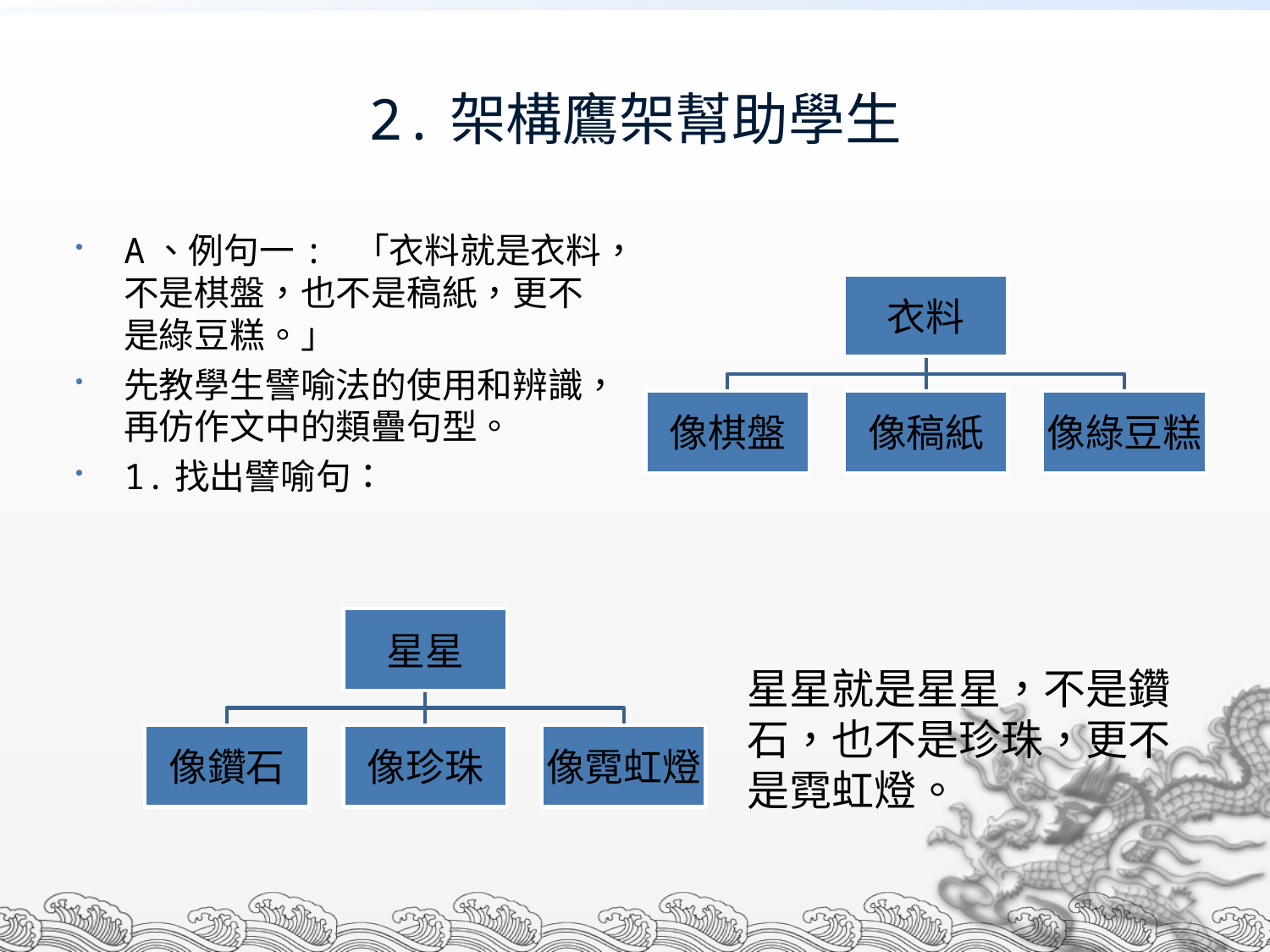

# 2.架構鷹架幫助學生
A、例句一: 「衣料就是衣料，不是棋盤，也不是稿紙，更不是綠豆糕。」
先教學生譬喻法的使用和辨識，再仿作文中的類疊句型。
1.找出譬喻句：
衣料
像棋盤
像稿紙
像綠豆糕
星星
像鑽石
像珍珠
像霓虹燈
星星就是星星，不是鑽石，也不是珍珠，更不是霓虹燈。